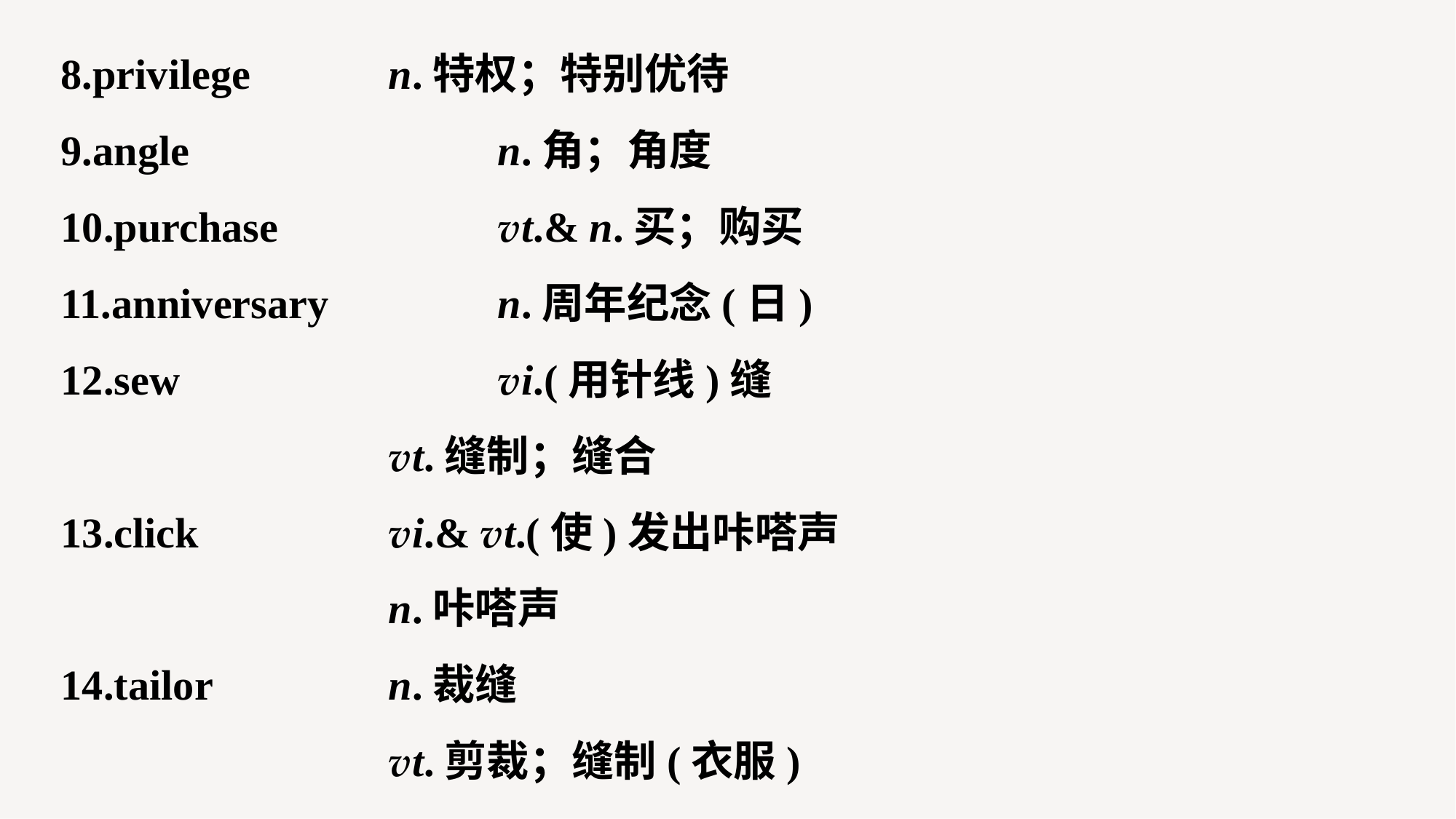

8.privilege 		n.特权；特别优待
9.angle 			n.角；角度
10.purchase 		vt.& n.买；购买
11.anniversary 		n.周年纪念(日)
12.sew 			vi.(用针线)缝
			vt.缝制；缝合
13.click 		vi.& vt.(使)发出咔嗒声
			n.咔嗒声
14.tailor 		n.裁缝
			vt.剪裁；缝制(衣服)